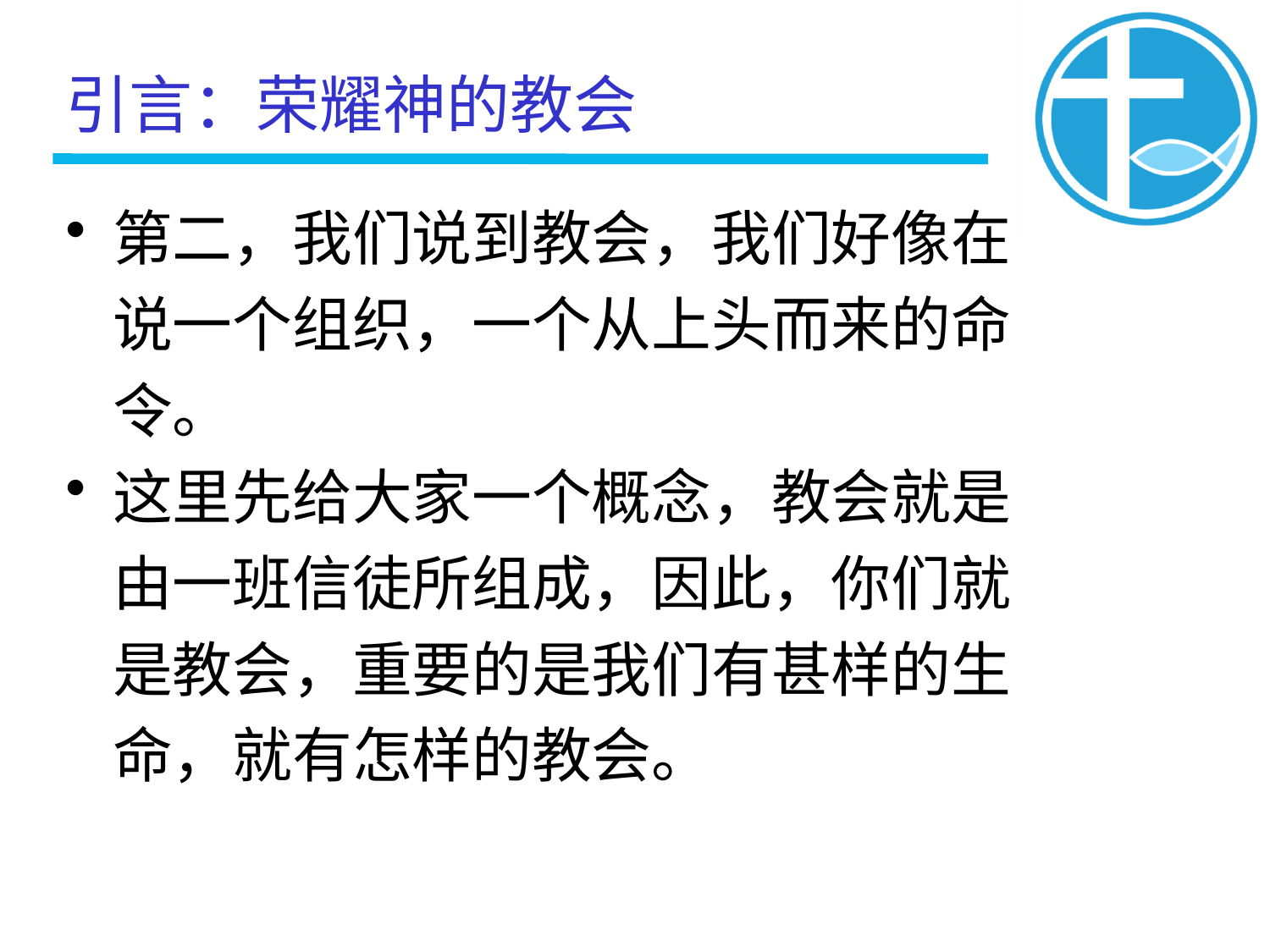

引言：荣耀神的教会
第二，我们说到教会，我们好像在说一个组织，一个从上头而来的命令。
这里先给大家一个概念，教会就是由一班信徒所组成，因此，你们就是教会，重要的是我们有甚样的生命，就有怎样的教会。